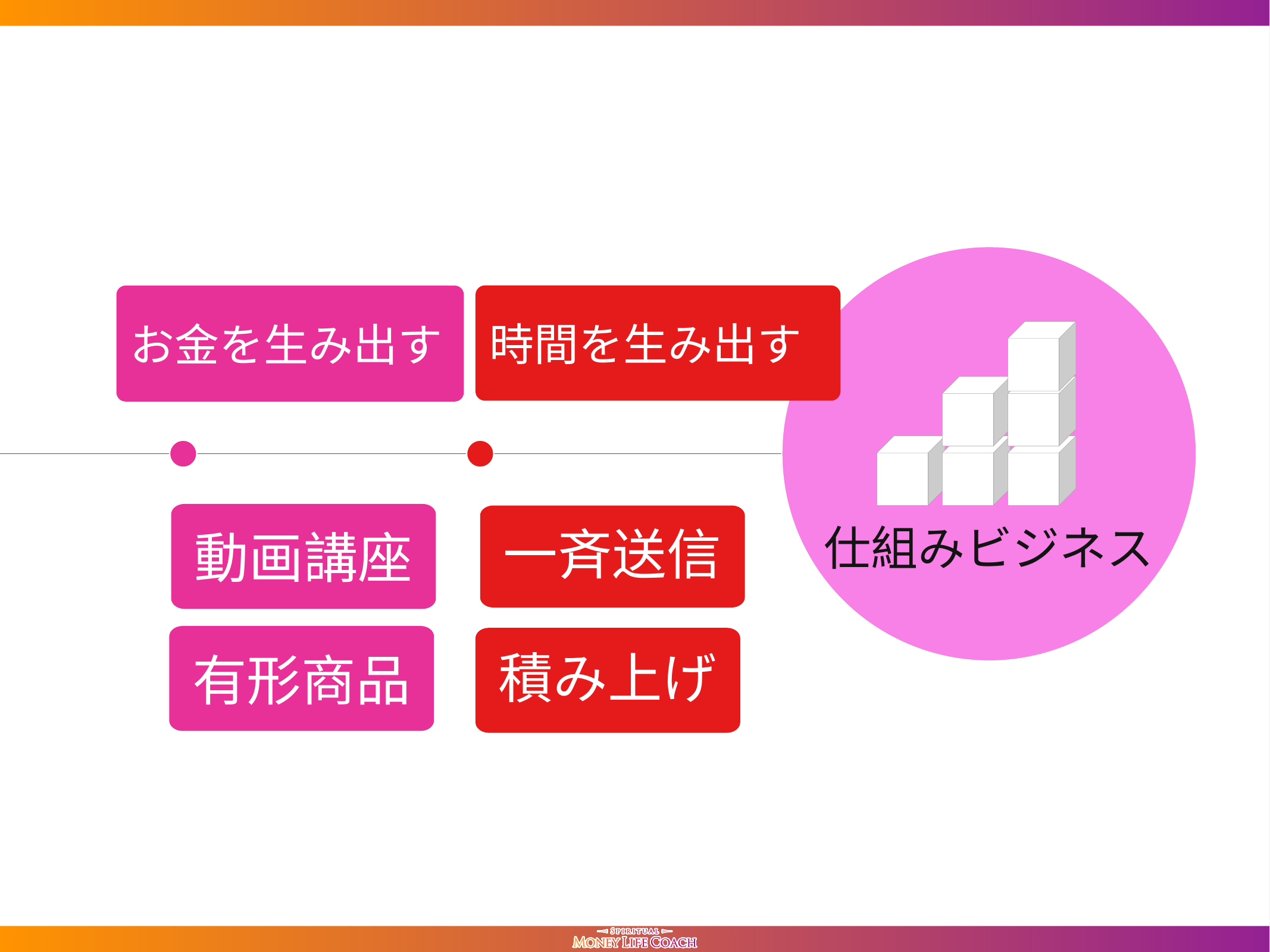

お金を生み出す

時間を生み出す

動画講座

一斉送信
仕組みビジネス

有形商品

積み上げ